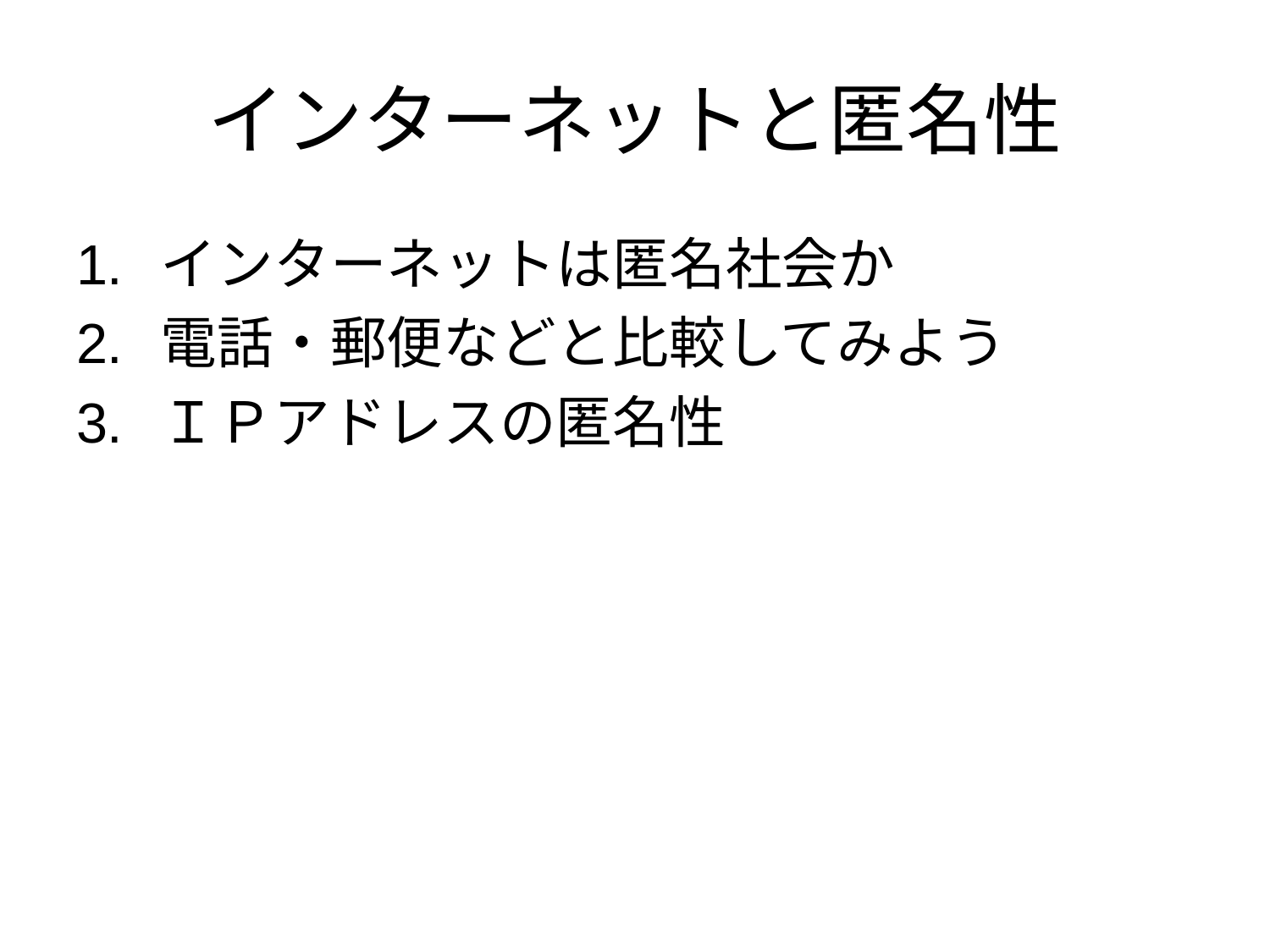

# インターネットと匿名性
インターネットは匿名社会か
電話・郵便などと比較してみよう
ＩＰアドレスの匿名性